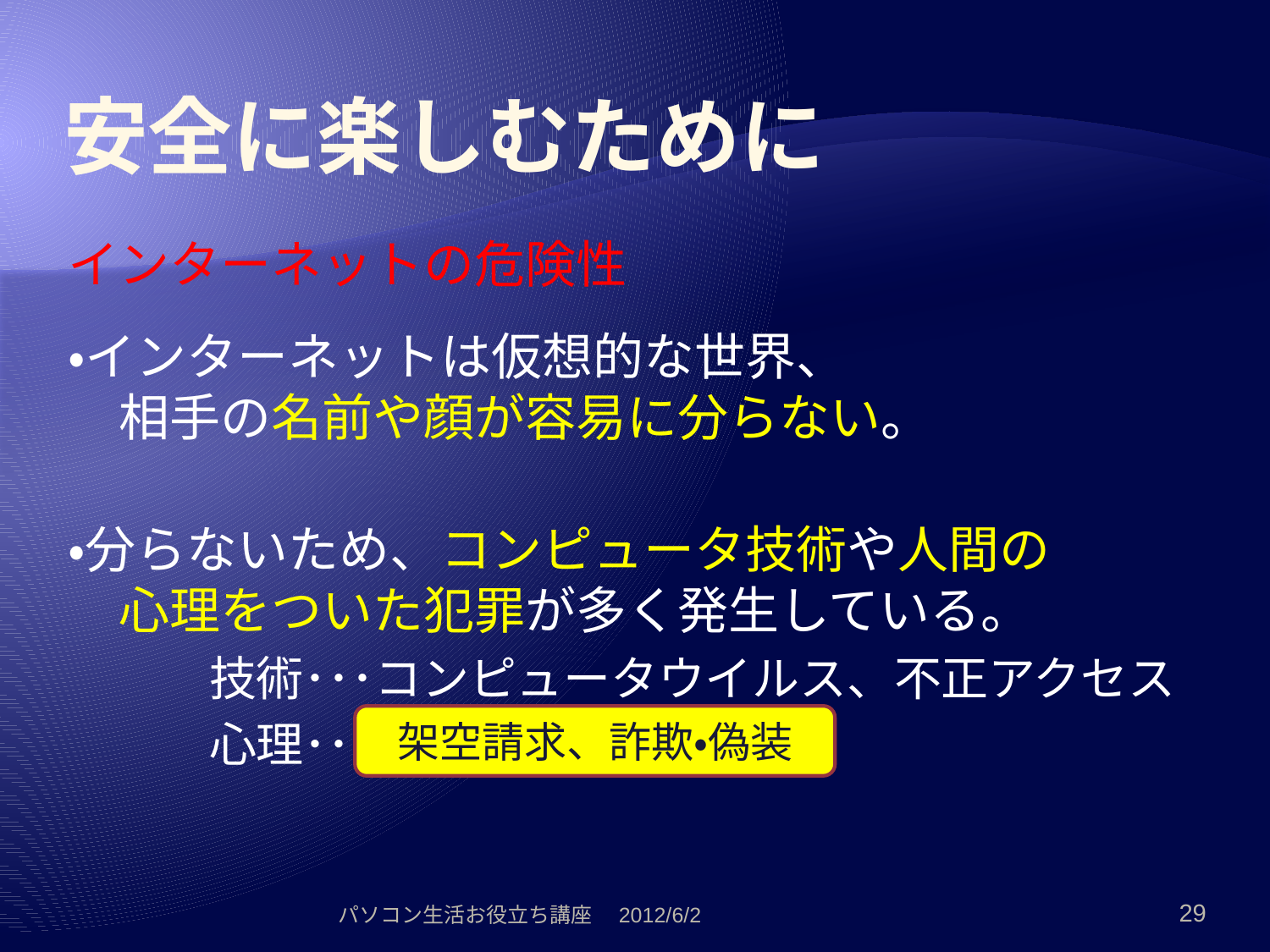

# 安全に楽しむために
インターネットの危険性

・インターネットは仮想的な世界、
　相手の名前や顔が容易に分らない。
・分らないため、コンピュータ技術や人間の
　心理をついた犯罪が多く発生している。
　　　技術･･･コンピュータウイルス、不正アクセス
　　　心理･･･架空請求、詐欺・偽装
架空請求、詐欺・偽装
パソコン生活お役立ち講座　2012/6/2
29